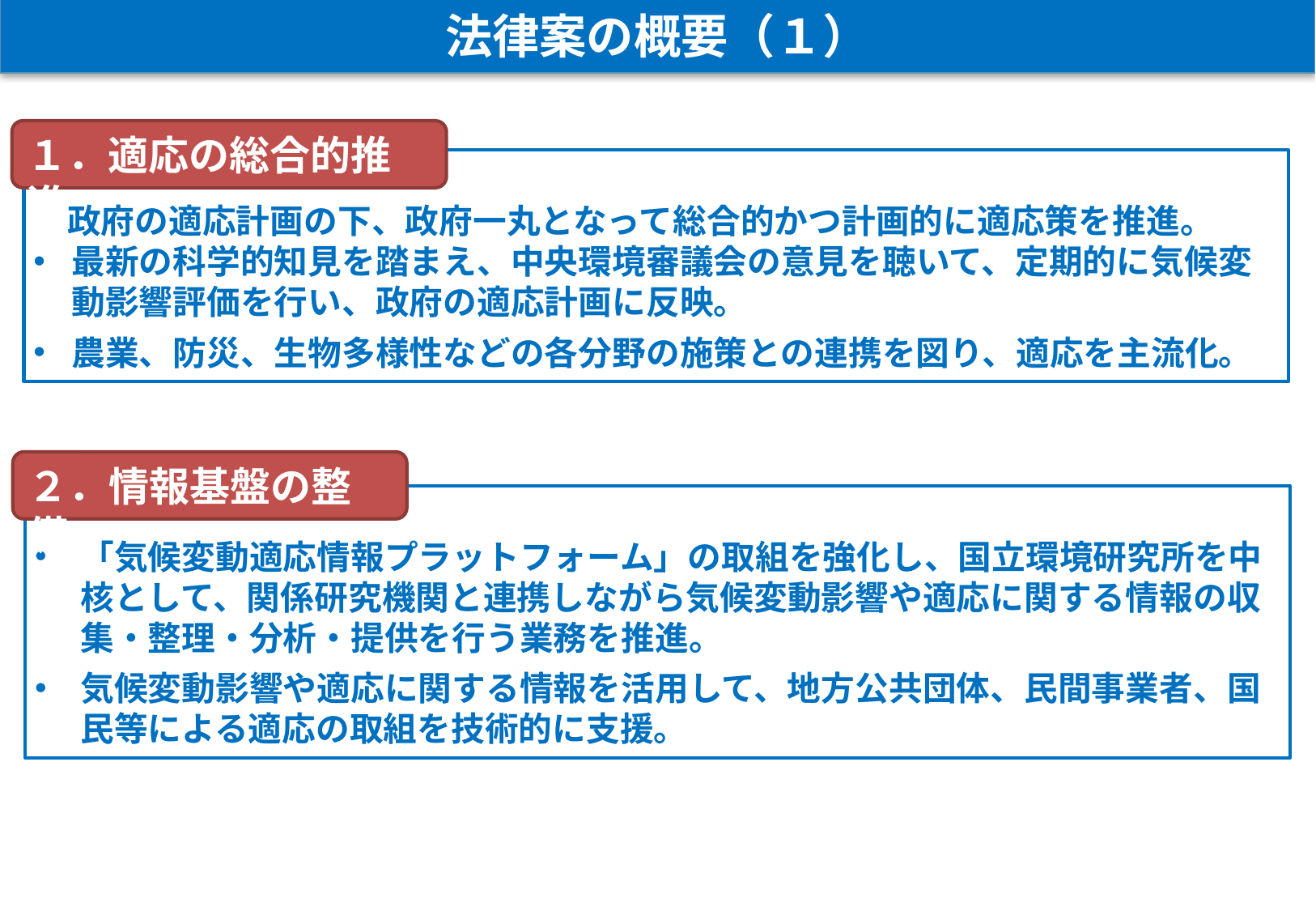

法律案の概要（１）
１．適応の総合的推進

　政府の適応計画の下、政府一丸となって総合的かつ計画的に適応策を推進。
最新の科学的知見を踏まえ、中央環境審議会の意見を聴いて、定期的に気候変動影響評価を行い、政府の適応計画に反映。
農業、防災、生物多様性などの各分野の施策との連携を図り、適応を主流化。
２．情報基盤の整備

「気候変動適応情報プラットフォーム」の取組を強化し、国立環境研究所を中核として、関係研究機関と連携しながら気候変動影響や適応に関する情報の収集・整理・分析・提供を行う業務を推進。
気候変動影響や適応に関する情報を活用して、地方公共団体、民間事業者、国民等による適応の取組を技術的に支援。